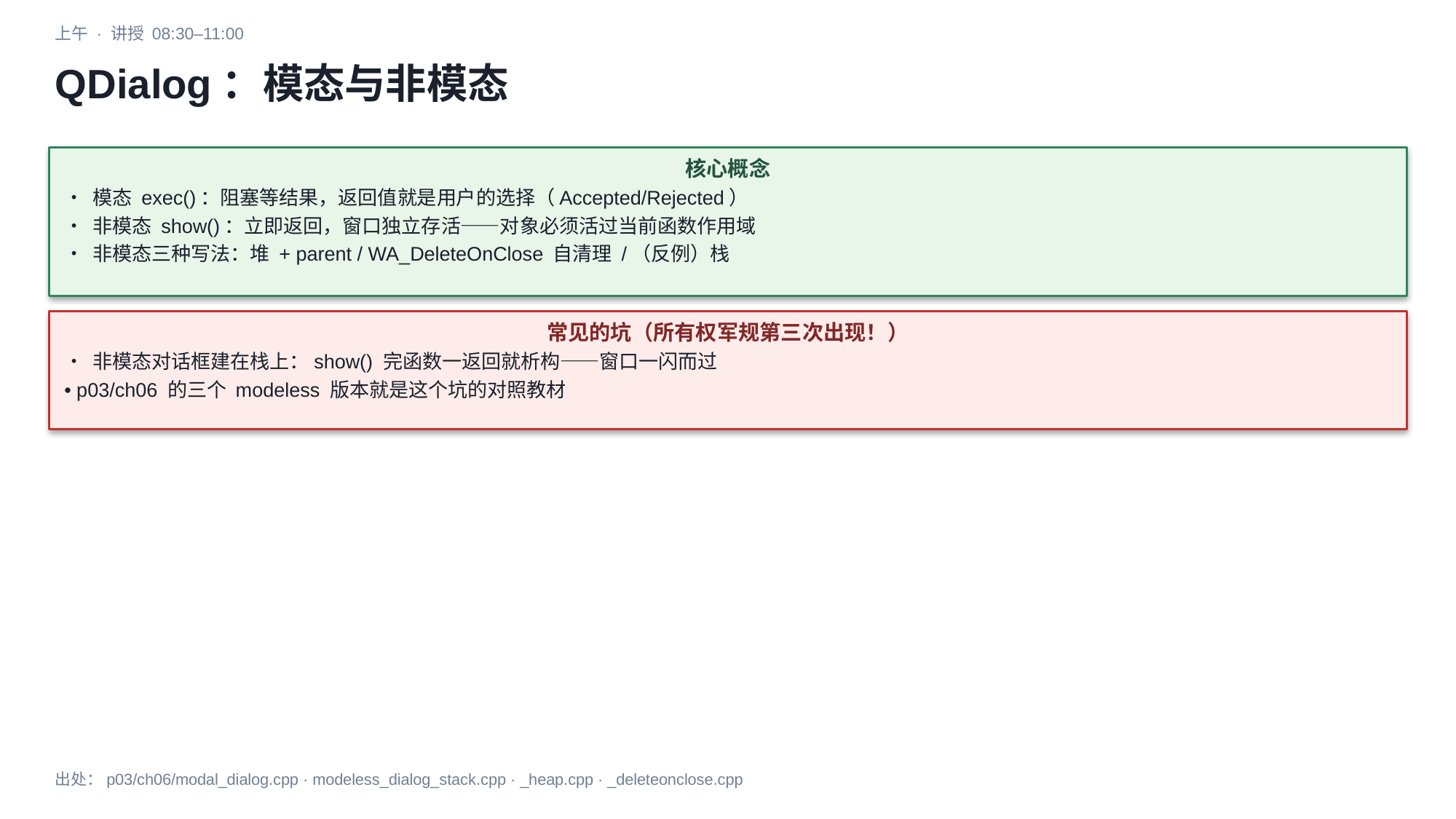

上午 · 讲授 08:30–11:00
QDialog：模态与非模态
核心概念
• 模态 exec()：阻塞等结果，返回值就是用户的选择（Accepted/Rejected）
• 非模态 show()：立即返回，窗口独立存活——对象必须活过当前函数作用域
• 非模态三种写法：堆 + parent / WA_DeleteOnClose 自清理 /（反例）栈
常见的坑（所有权军规第三次出现！）
• 非模态对话框建在栈上：show() 完函数一返回就析构——窗口一闪而过
• p03/ch06 的三个 modeless 版本就是这个坑的对照教材
出处：p03/ch06/modal_dialog.cpp · modeless_dialog_stack.cpp · _heap.cpp · _deleteonclose.cpp